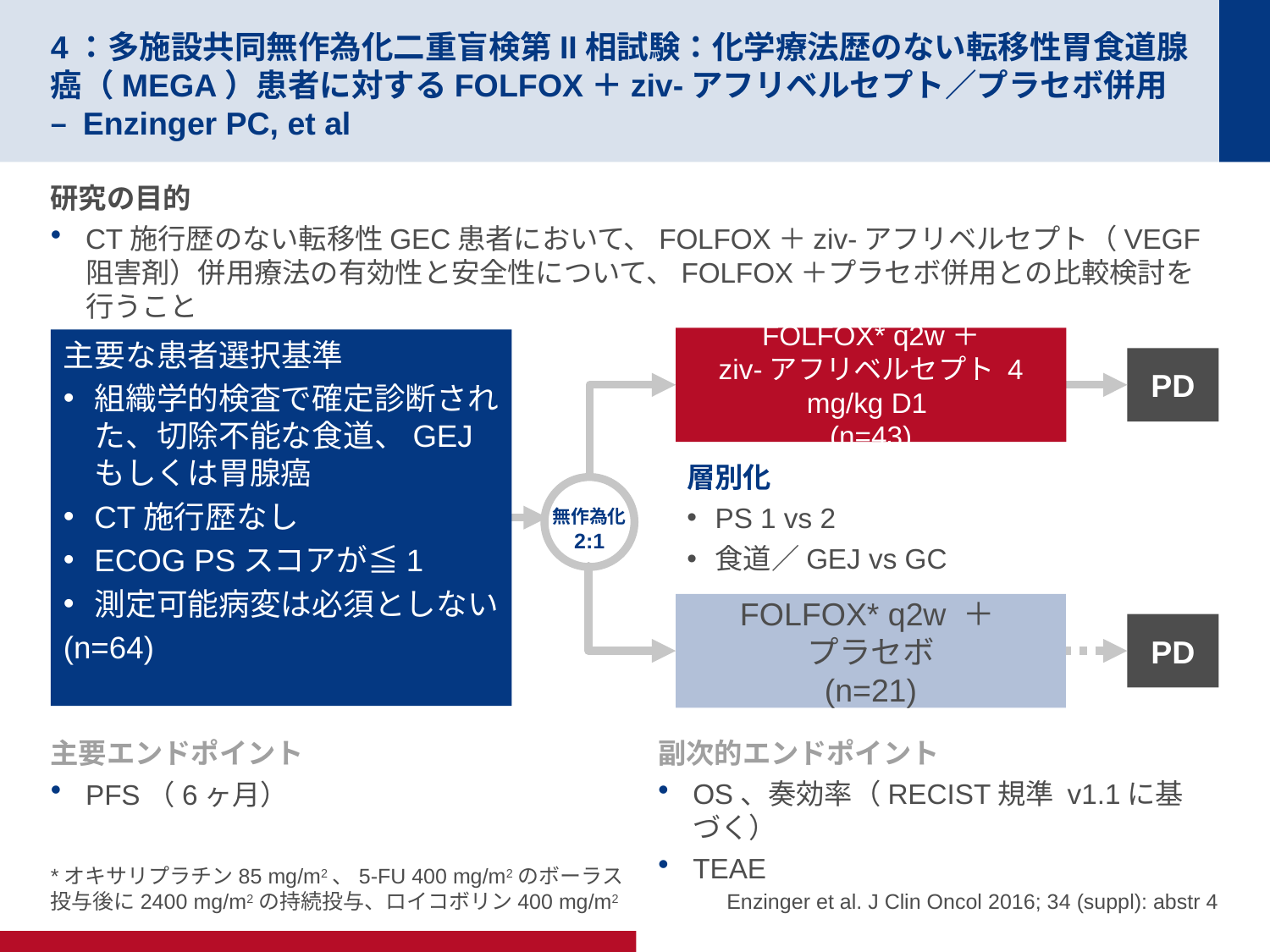

# 4：多施設共同無作為化二重盲検第II相試験：化学療法歴のない転移性胃食道腺癌（MEGA）患者に対するFOLFOX＋ziv-アフリベルセプト／プラセボ併用 – Enzinger PC, et al
研究の目的
CT施行歴のない転移性GEC患者において、FOLFOX＋ziv-アフリベルセプト（VEGF阻害剤）併用療法の有効性と安全性について、FOLFOX＋プラセボ併用との比較検討を行うこと
FOLFOX* q2w＋
ziv-アフリベルセプト 4 mg/kg D1
(n=43)
主要な患者選択基準
組織学的検査で確定診断された、切除不能な食道、GEJもしくは胃腺癌
CT施行歴なし
ECOG PSスコアが≦1
測定可能病変は必須としない
(n=64)
PD
層別化
PS 1 vs 2
食道／GEJ vs GC
無作為化
2:1
FOLFOX* q2w ＋
プラセボ
(n=21)
PD
主要エンドポイント
PFS（6ヶ月）

副次的エンドポイント
OS、奏効率（RECIST規準 v1.1に基づく）
TEAE
*オキサリプラチン85 mg/m2、5-FU 400 mg/m2のボーラス投与後に2400 mg/m2の持続投与、ロイコボリン400 mg/m2
Enzinger et al. J Clin Oncol 2016; 34 (suppl): abstr 4